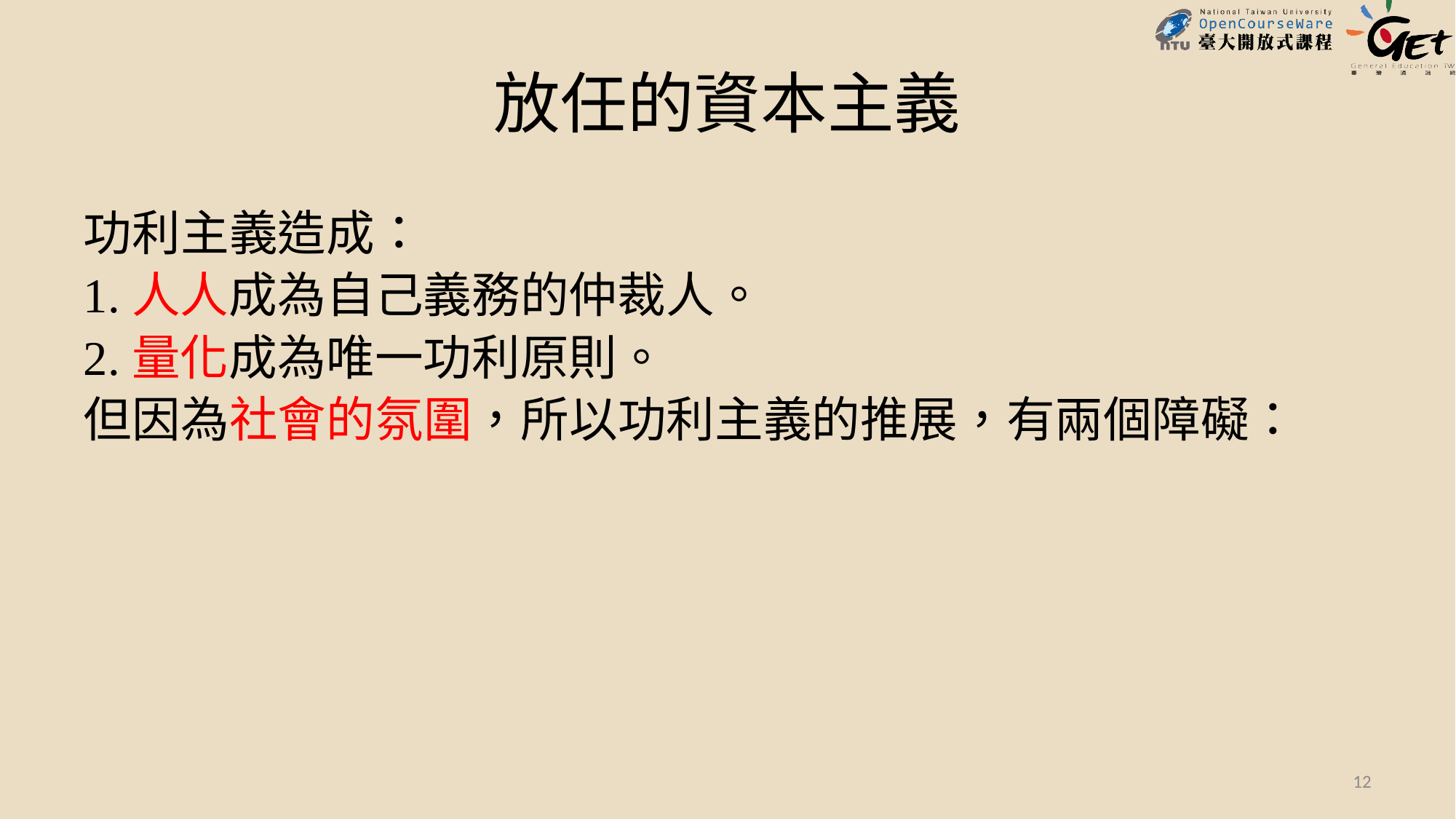

# 放任的資本主義
功利主義造成：
1.人人成為自己義務的仲裁人。
2.量化成為唯一功利原則。
但因為社會的氛圍，所以功利主義的推展，有兩個障礙：
12